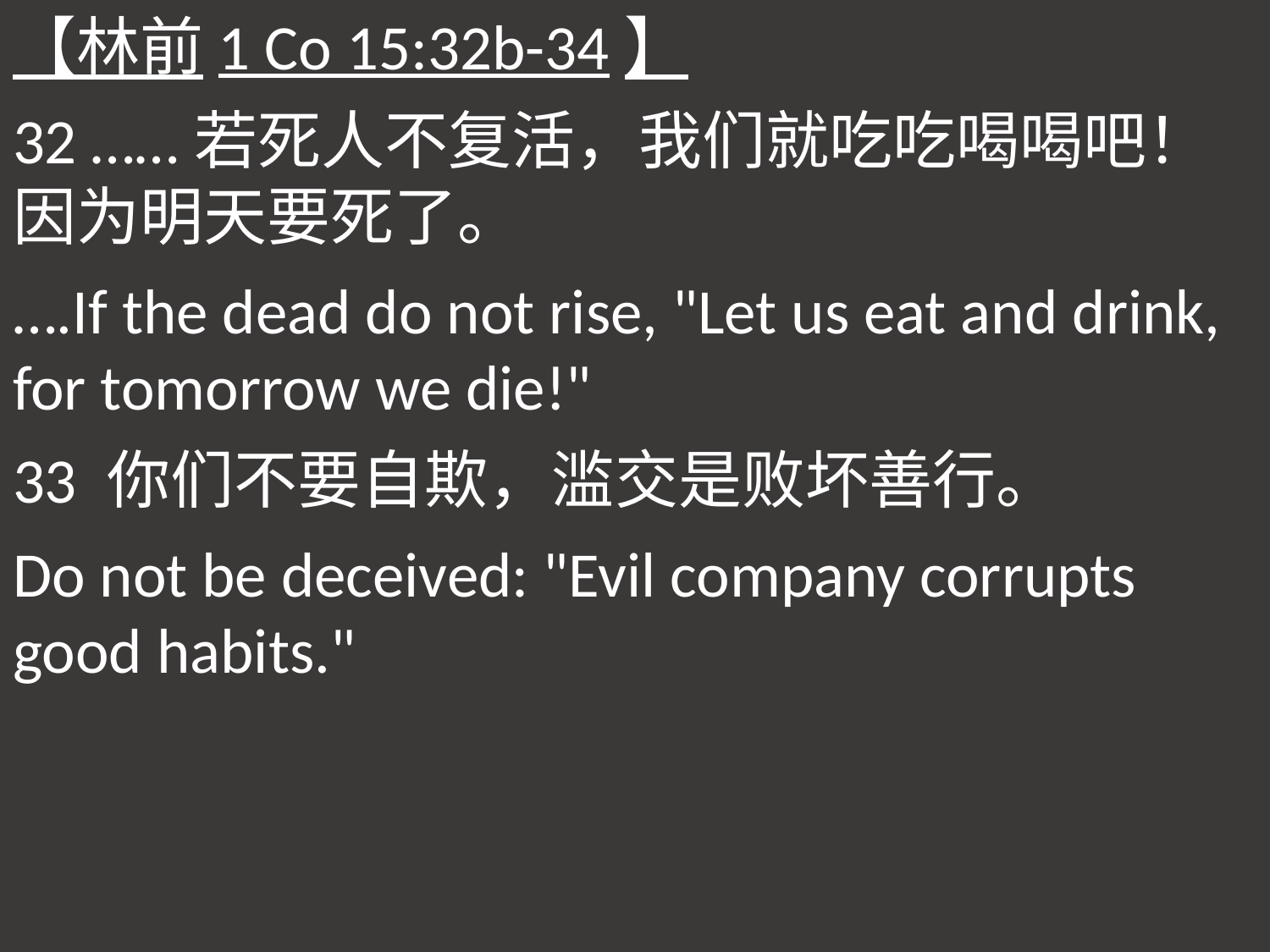

【林前1 Co 15:32b-34】
32 ……若死人不复活，我们就吃吃喝喝吧！因为明天要死了。
….If the dead do not rise, "Let us eat and drink, for tomorrow we die!"
33 你们不要自欺，滥交是败坏善行。
Do not be deceived: "Evil company corrupts good habits."